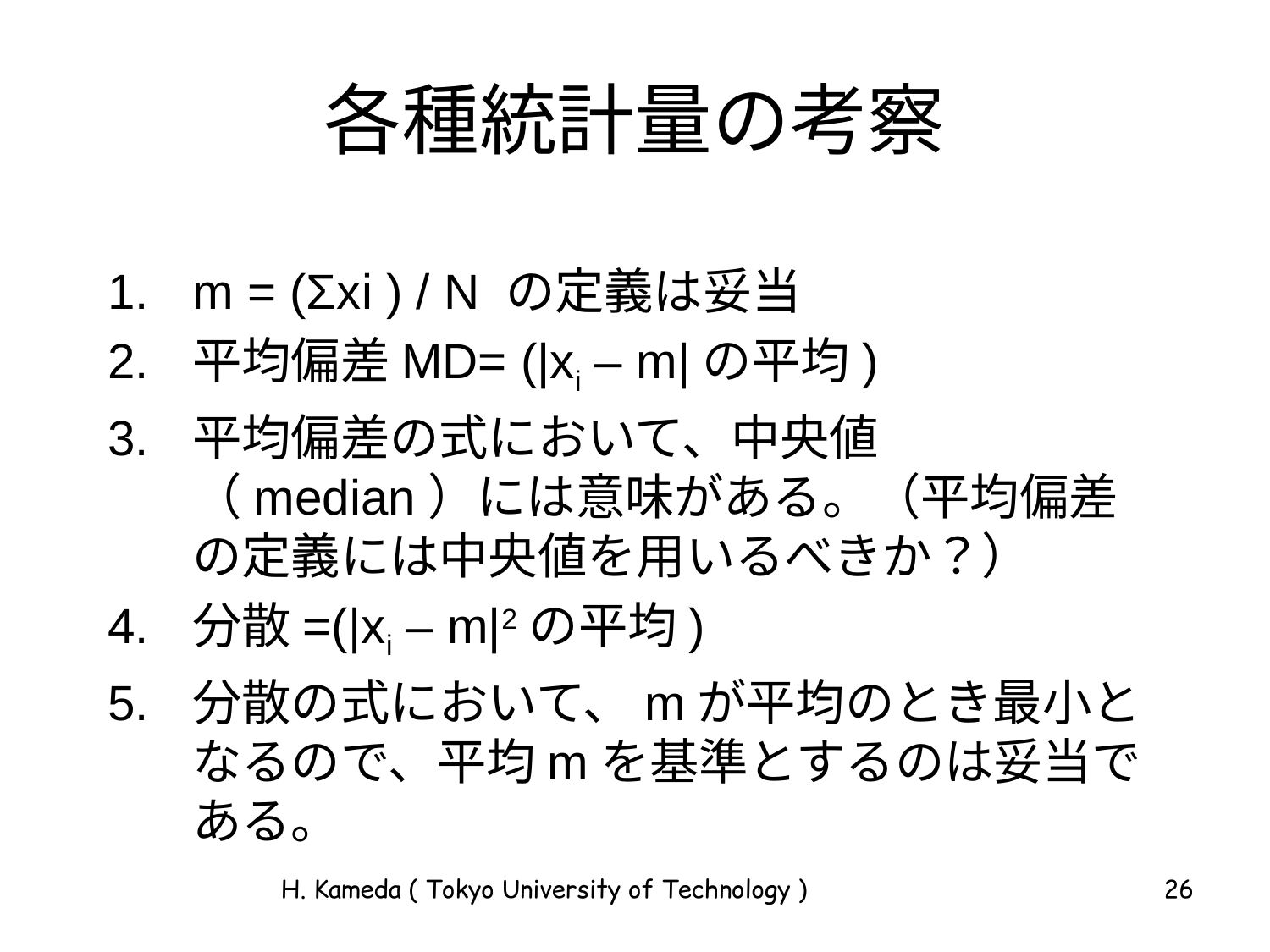

# 各種統計量の考察
m = (Σxi ) / N の定義は妥当
平均偏差MD= (|xi – m|の平均)
平均偏差の式において、中央値（median）には意味がある。（平均偏差の定義には中央値を用いるべきか？）
分散=(|xi – m|2の平均)
分散の式において、mが平均のとき最小となるので、平均mを基準とするのは妥当である。

H. Kameda ( Tokyo University of Technology )
26